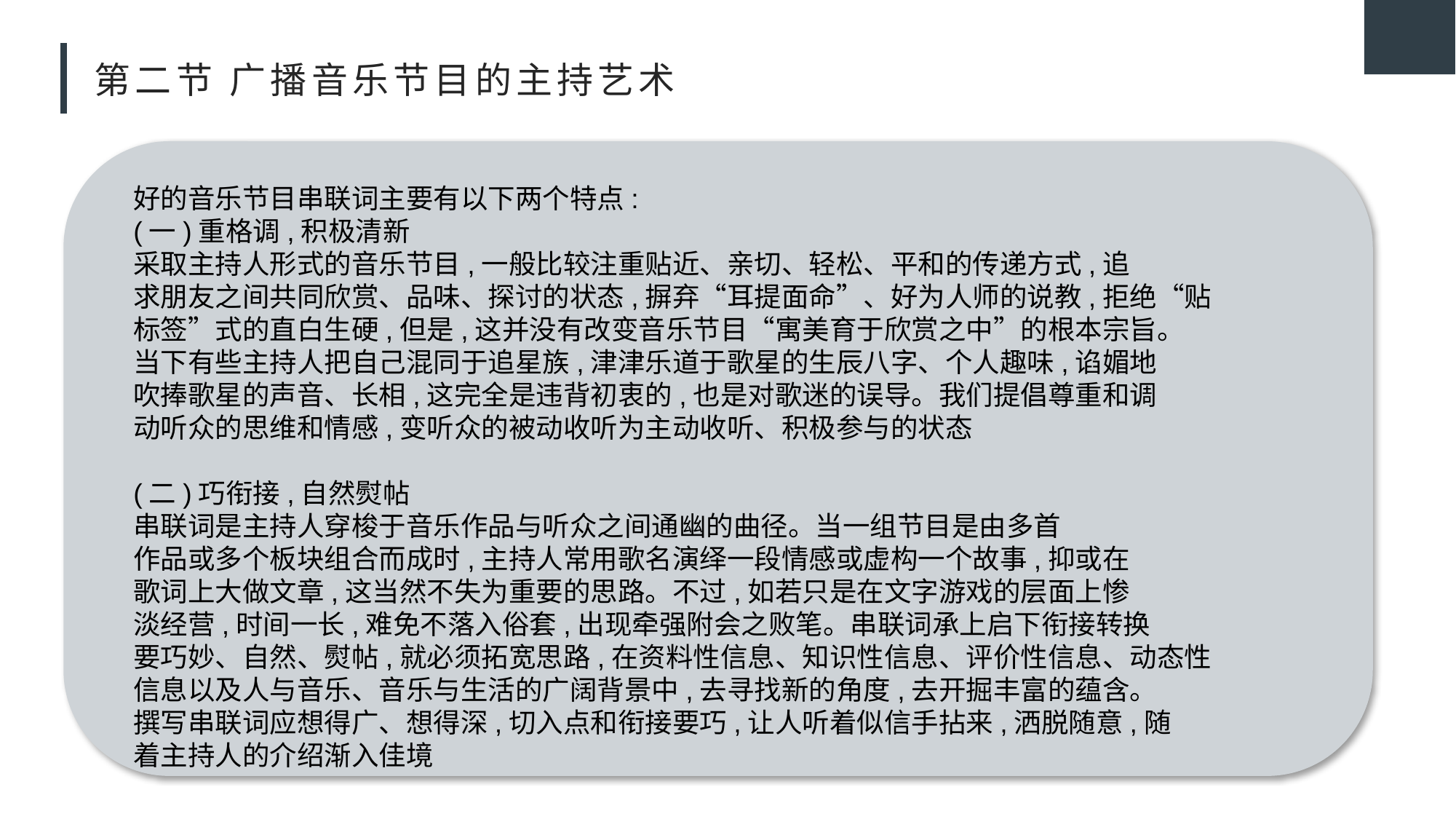

# 第二节 广播音乐节目的主持艺术

好的音乐节目串联词主要有以下两个特点:
(一)重格调,积极清新
采取主持人形式的音乐节目,一般比较注重贴近、亲切、轻松、平和的传递方式,追
求朋友之间共同欣赏、品味、探讨的状态,摒弃“耳提面命”、好为人师的说教,拒绝“贴
标签”式的直白生硬,但是,这并没有改变音乐节目“寓美育于欣赏之中”的根本宗旨。
当下有些主持人把自己混同于追星族,津津乐道于歌星的生辰八字、个人趣味,谄媚地
吹捧歌星的声音、长相,这完全是违背初衷的,也是对歌迷的误导。我们提倡尊重和调
动听众的思维和情感,变听众的被动收听为主动收听、积极参与的状态

(二)巧衔接,自然熨帖
串联词是主持人穿梭于音乐作品与听众之间通幽的曲径。当一组节目是由多首
作品或多个板块组合而成时,主持人常用歌名演绎一段情感或虚构一个故事,抑或在
歌词上大做文章,这当然不失为重要的思路。不过,如若只是在文字游戏的层面上惨
淡经营,时间一长,难免不落入俗套,出现牵强附会之败笔。串联词承上启下衔接转换
要巧妙、自然、熨帖,就必须拓宽思路,在资料性信息、知识性信息、评价性信息、动态性
信息以及人与音乐、音乐与生活的广阔背景中,去寻找新的角度,去开掘丰富的蕴含。
撰写串联词应想得广、想得深,切入点和衔接要巧,让人听着似信手拈来,洒脱随意,随
着主持人的介绍渐入佳境